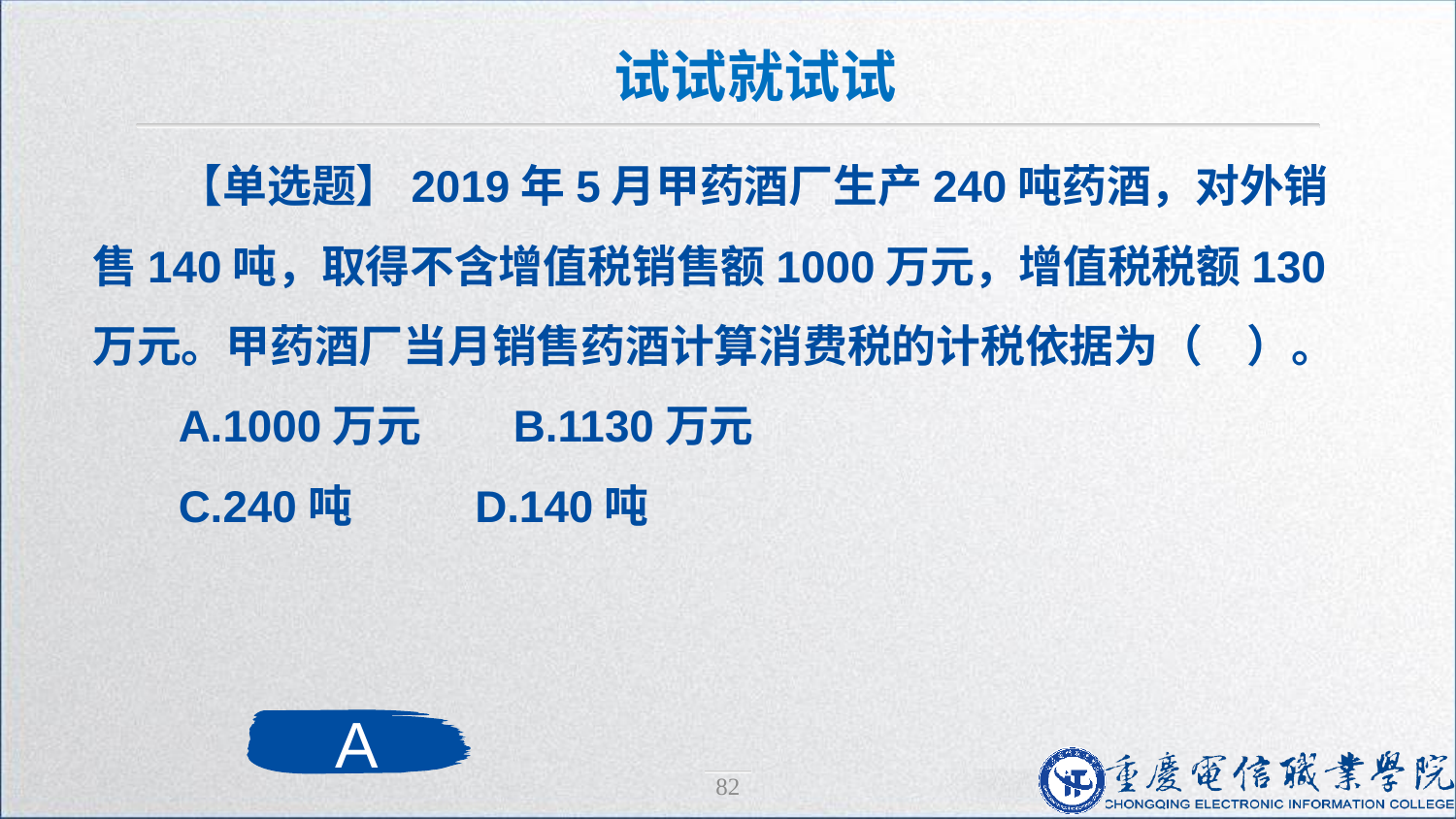

试试就试试
【单选题】2019年5月甲药酒厂生产240吨药酒，对外销售140吨，取得不含增值税销售额1000万元，增值税税额130万元。甲药酒厂当月销售药酒计算消费税的计税依据为（　）。
A.1000万元        B.1130万元
C.240吨           D.140吨

A
82